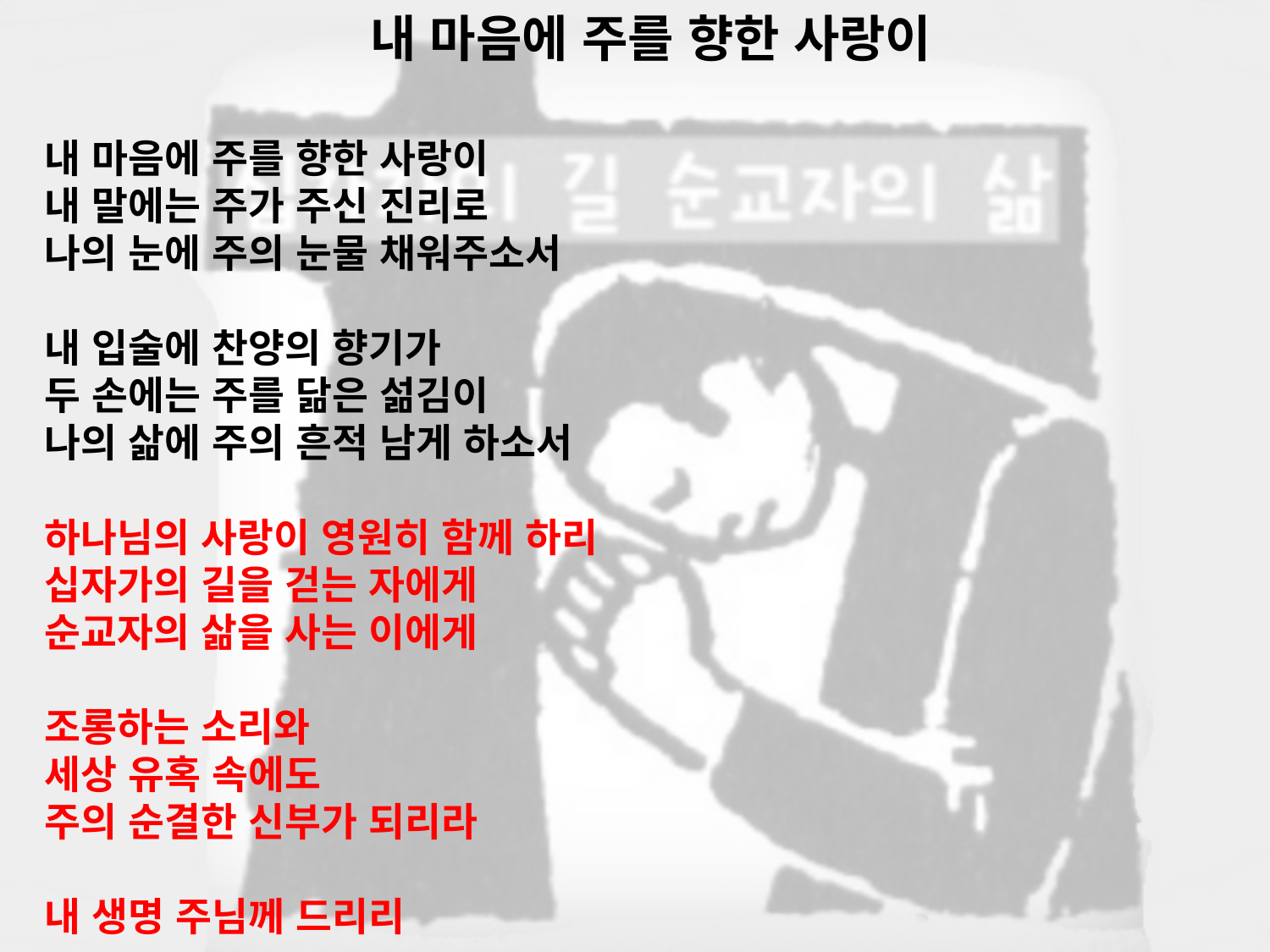

# 내 마음에 주를 향한 사랑이
내 마음에 주를 향한 사랑이
내 말에는 주가 주신 진리로
나의 눈에 주의 눈물 채워주소서
내 입술에 찬양의 향기가
두 손에는 주를 닮은 섦김이
나의 삶에 주의 흔적 남게 하소서
하나님의 사랑이 영원히 함께 하리
십자가의 길을 걷는 자에게
순교자의 삶을 사는 이에게
조롱하는 소리와
세상 유혹 속에도
주의 순결한 신부가 되리라
내 생명 주님께 드리리